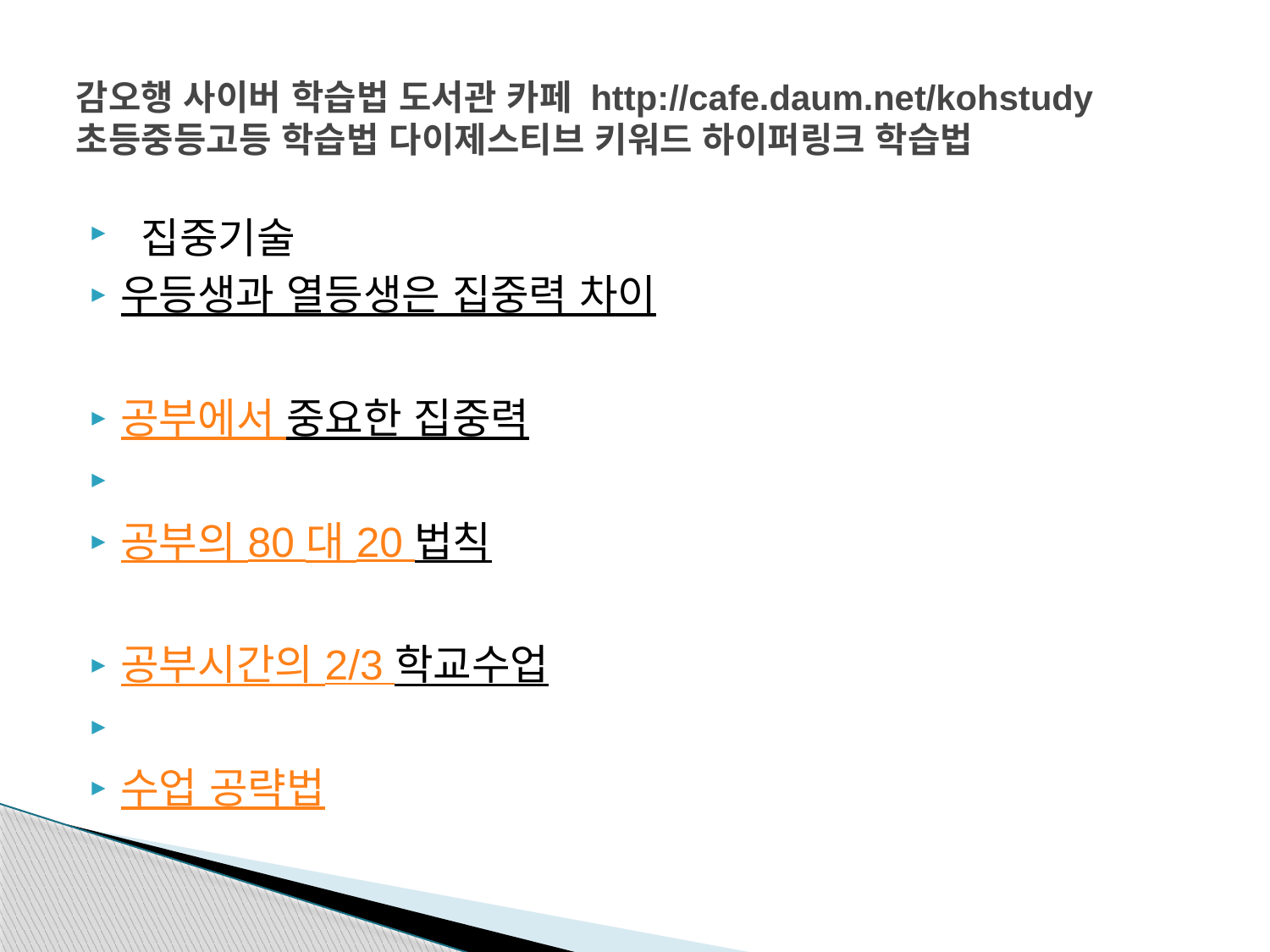

# 감오행 사이버 학습법 도서관 카페 http://cafe.daum.net/kohstudy 초등중등고등 학습법 다이제스티브 키워드 하이퍼링크 학습법
 집중기술
우등생과 열등생은 집중력 차이

공부에서 중요한 집중력

공부의 80 대 20 법칙

공부시간의 2/3 학교수업

수업 공략법